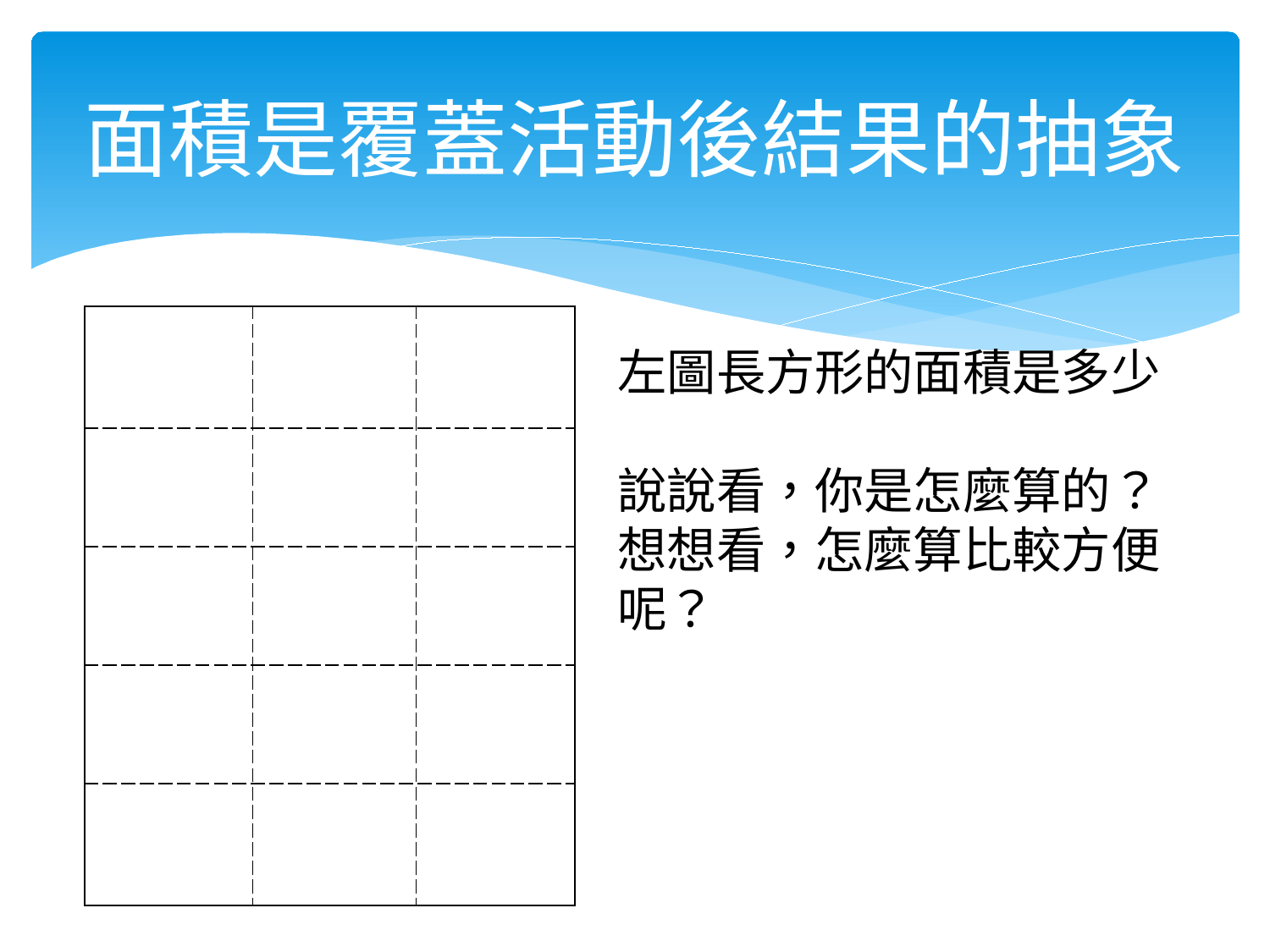

# 面積是覆蓋活動後結果的抽象
|  |  |  |
| --- | --- | --- |
|  |  |  |
|  |  |  |
|  |  |  |
|  |  |  |

左圖長方形的面積是多少
說說看，你是怎麼算的？
想想看，怎麼算比較方便呢？